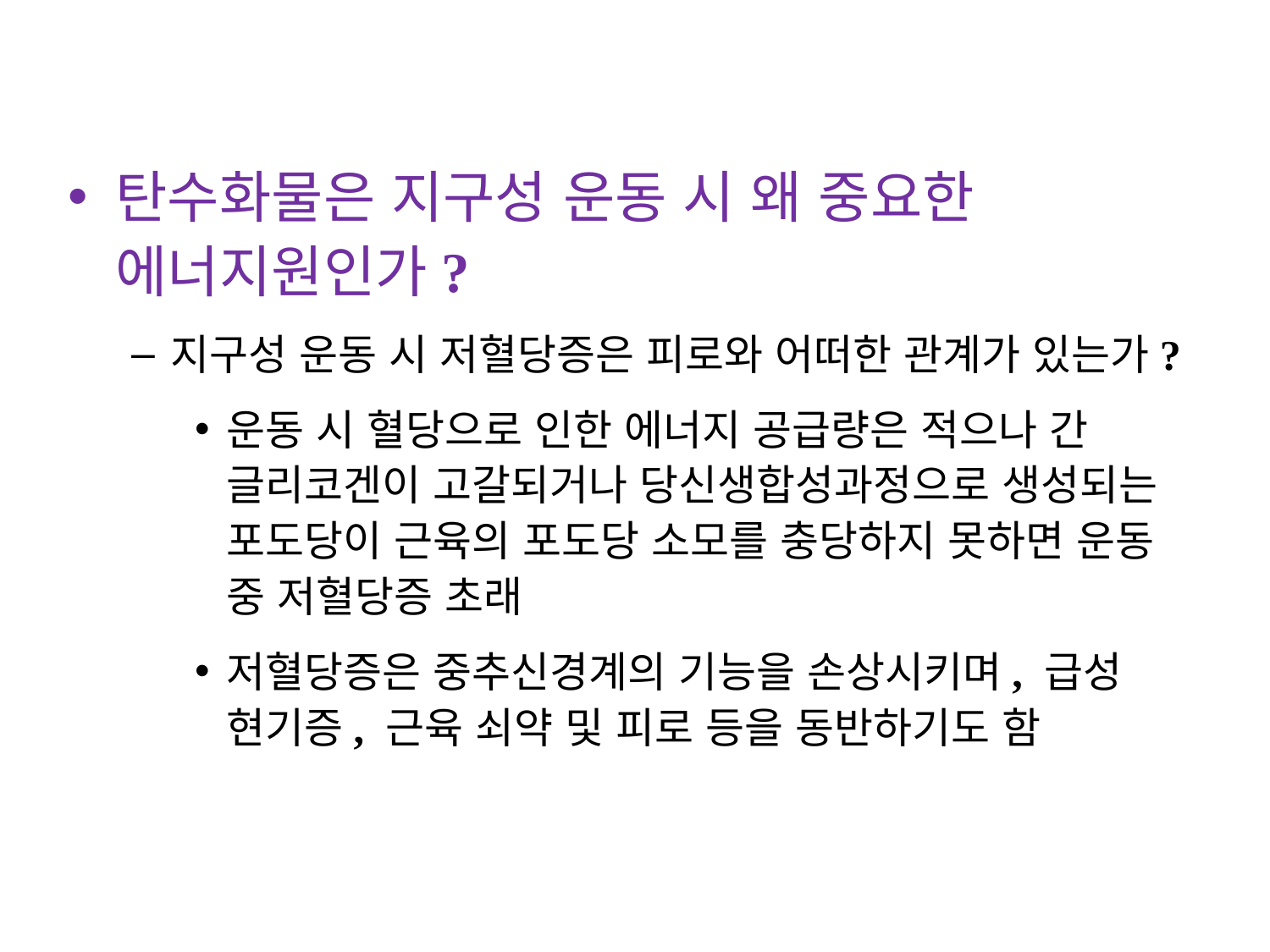

탄수화물은 지구성 운동 시 왜 중요한 에너지원인가?
지구성 운동 시 저혈당증은 피로와 어떠한 관계가 있는가?
운동 시 혈당으로 인한 에너지 공급량은 적으나 간 글리코겐이 고갈되거나 당신생합성과정으로 생성되는 포도당이 근육의 포도당 소모를 충당하지 못하면 운동 중 저혈당증 초래
저혈당증은 중추신경계의 기능을 손상시키며, 급성 현기증, 근육 쇠약 및 피로 등을 동반하기도 함